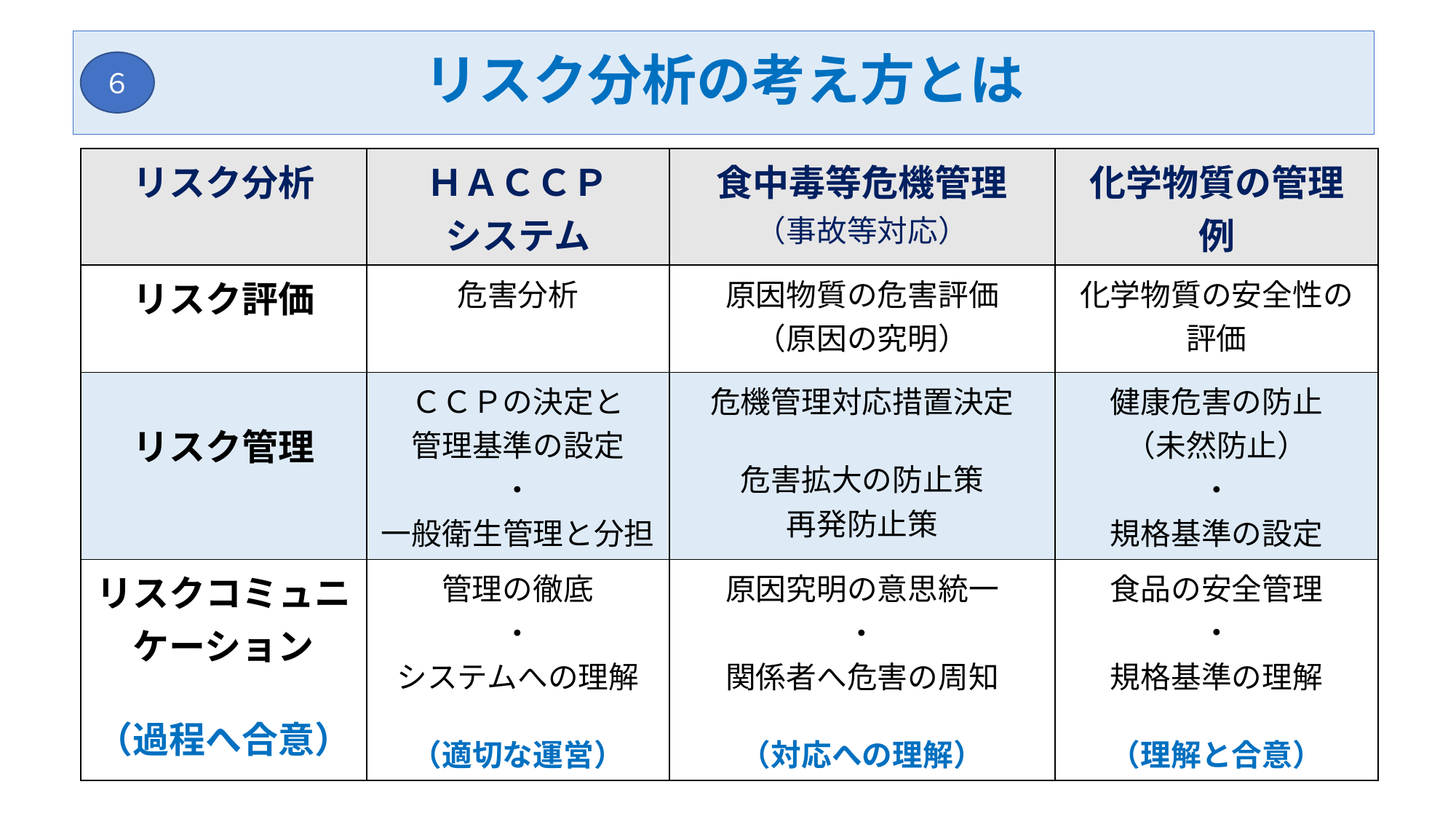

# リスク分析の考え方とは
６
| リスク分析 | ＨＡＣＣＰ システム | 食中毒等危機管理 （事故等対応） | 化学物質の管理 例 |
| --- | --- | --- | --- |
| リスク評価 | 危害分析 | 原因物質の危害評価 （原因の究明） | 化学物質の安全性の評価 |
| リスク管理 | ＣＣＰの決定と 管理基準の設定 ・ 一般衛生管理と分担 | 危機管理対応措置決定 危害拡大の防止策 再発防止策 | 健康危害の防止 （未然防止） ・ 規格基準の設定 |
| リスクコミュニケーション （過程へ合意） | 管理の徹底 ・ システムへの理解 （適切な運営） | 原因究明の意思統一 ・ 関係者へ危害の周知 （対応への理解） | 食品の安全管理 ・ 規格基準の理解 （理解と合意） |